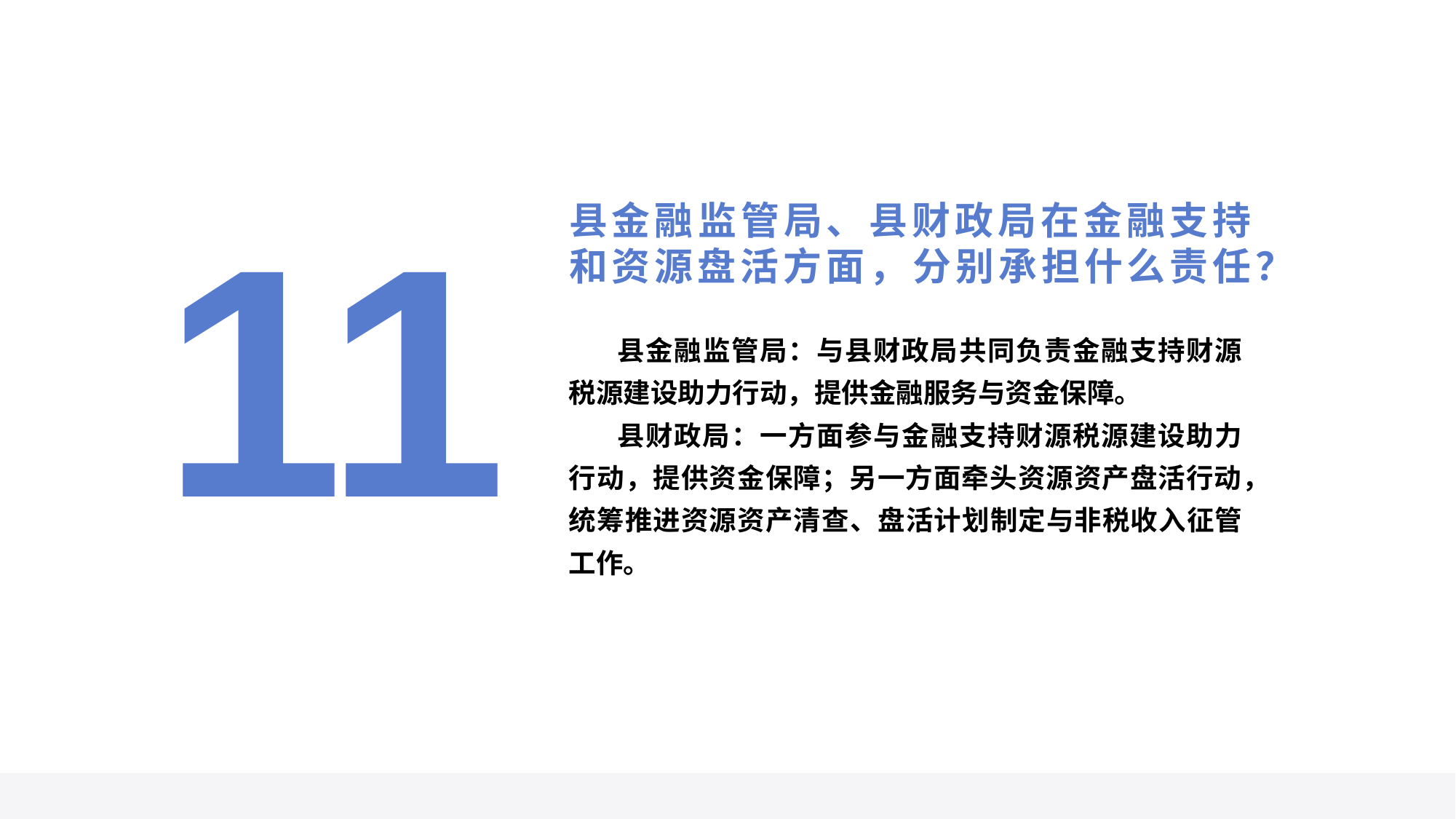

11
# 县金融监管局、县财政局在金融支持和资源盘活方面，分别承担什么责任？
县金融监管局：与县财政局共同负责金融支持财源税源建设助力行动，提供金融服务与资金保障。
县财政局：一方面参与金融支持财源税源建设助力行动，提供资金保障；另一方面牵头资源资产盘活行动，统筹推进资源资产清查、盘活计划制定与非税收入征管工作。